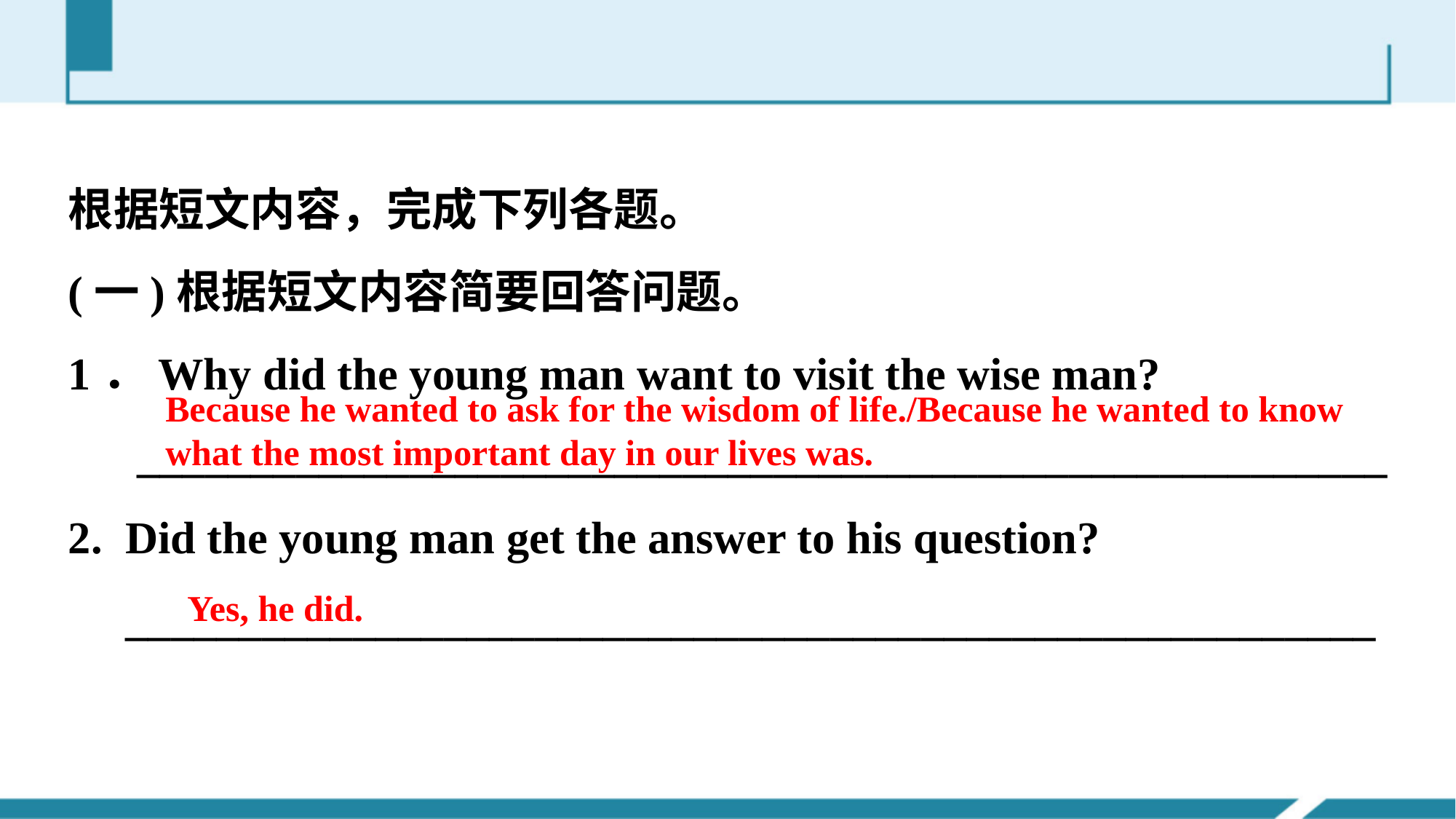

根据短文内容，完成下列各题。
(一)根据短文内容简要回答问题。
1．Why did the young man want to visit the wise man?
      _______________________________________________________
2.  Did the young man get the answer to his question?
     _______________________________________________________
Because he wanted to ask for the wisdom of life./Because he wanted to know what the most important day in our lives was.
Yes, he did.